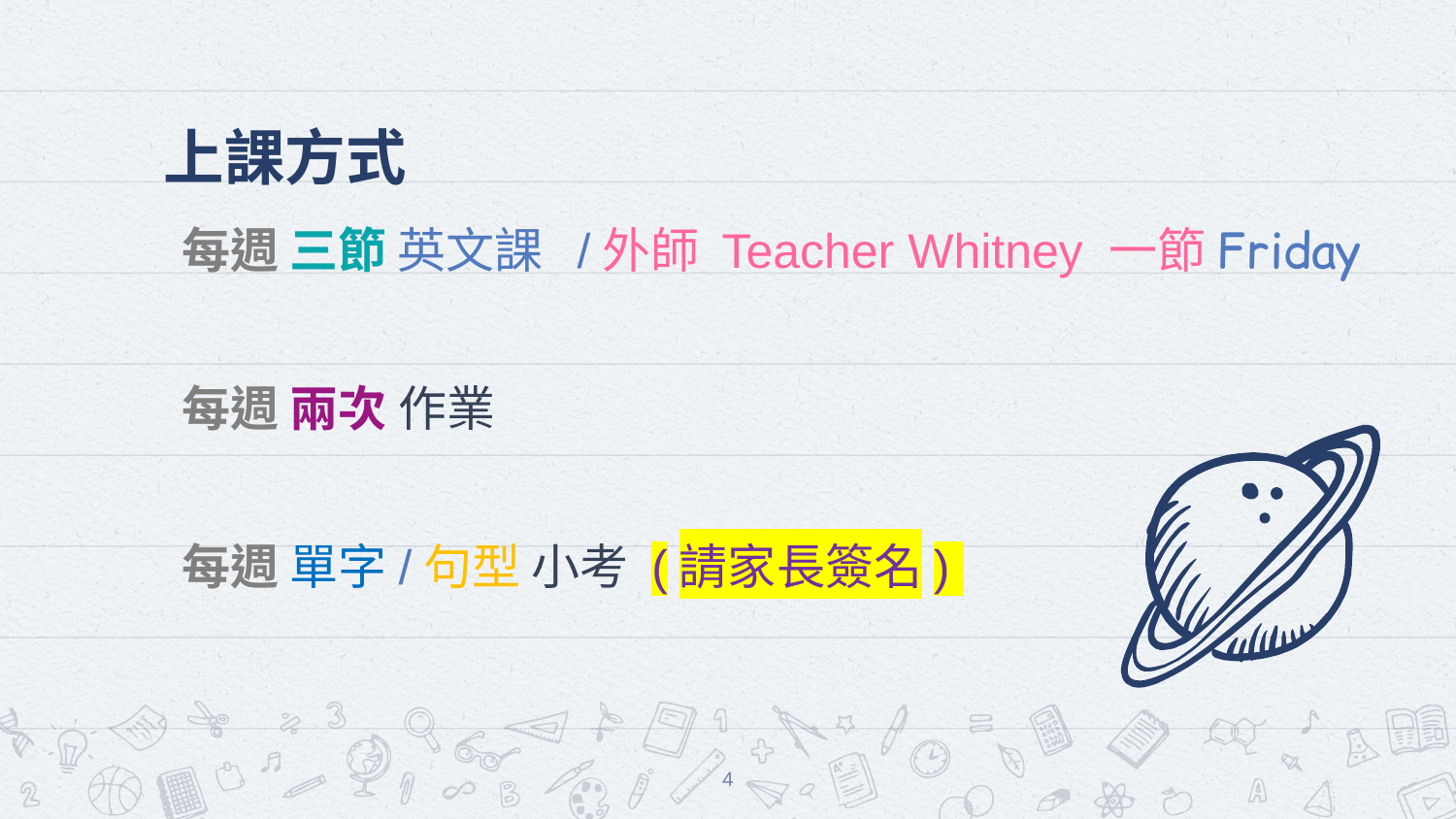

# 上課方式
每週 三節 英文課  /外師 Teacher Whitney 一節Friday

每週 兩次 作業

每週 單字/句型 小考 (請家長簽名)

4